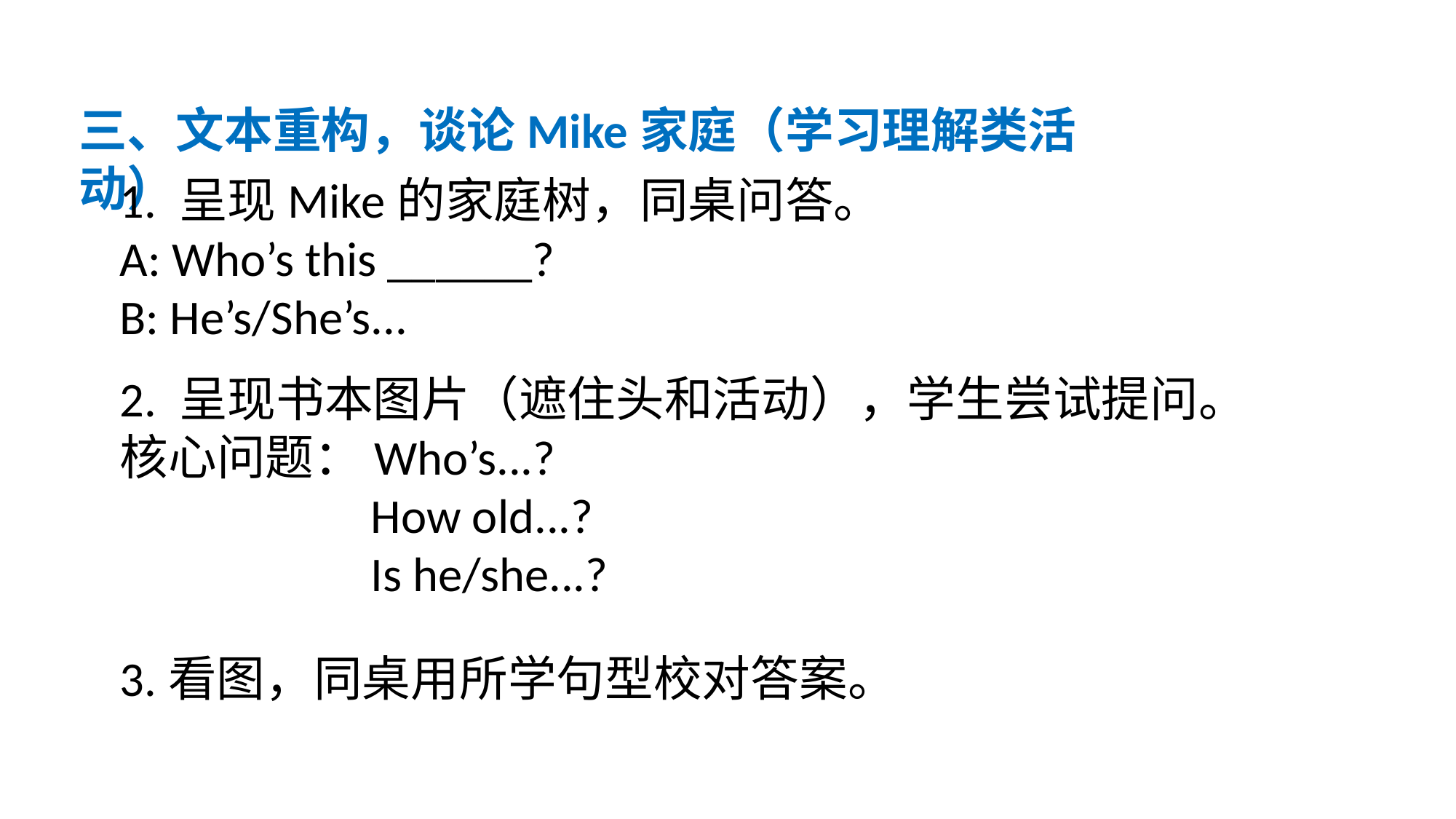

三、文本重构，谈论Mike家庭（学习理解类活动）
1. 呈现Mike的家庭树，同桌问答。
A: Who’s this ______?
B: He’s/She’s...

2. 呈现书本图片（遮住头和活动），学生尝试提问。核心问题：Who’s...?
                       How old...?
                       Is he/she...?
3.看图，同桌用所学句型校对答案。